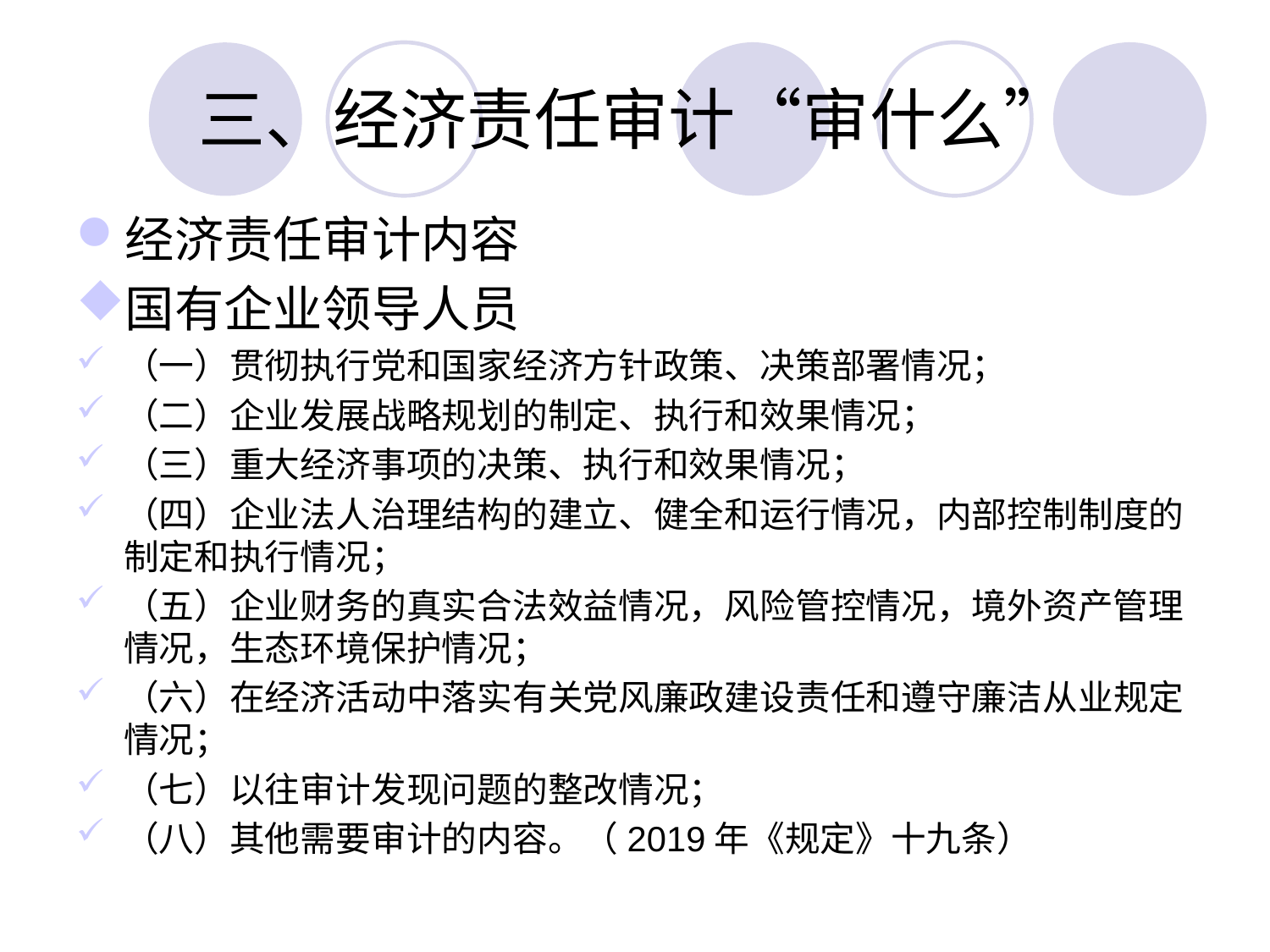

# 三、经济责任审计“审什么”
经济责任审计内容
国有企业领导人员
（一）贯彻执行党和国家经济方针政策、决策部署情况；
（二）企业发展战略规划的制定、执行和效果情况；
（三）重大经济事项的决策、执行和效果情况；
（四）企业法人治理结构的建立、健全和运行情况，内部控制制度的制定和执行情况；
（五）企业财务的真实合法效益情况，风险管控情况，境外资产管理情况，生态环境保护情况；
（六）在经济活动中落实有关党风廉政建设责任和遵守廉洁从业规定情况；
（七）以往审计发现问题的整改情况；
（八）其他需要审计的内容。（2019年《规定》十九条）